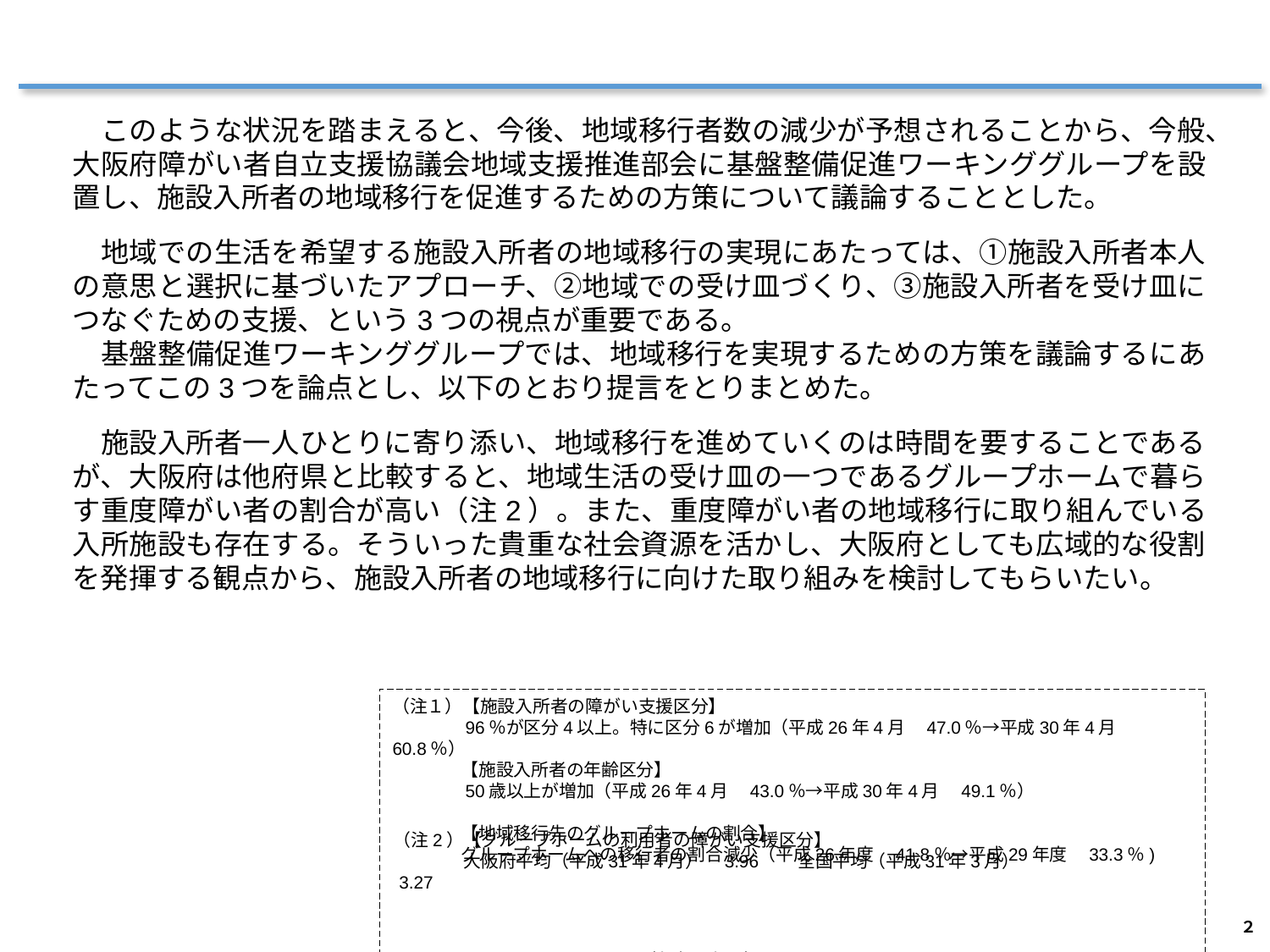

このような状況を踏まえると、今後、地域移行者数の減少が予想されることから、今般、大阪府障がい者自立支援協議会地域支援推進部会に基盤整備促進ワーキンググループを設置し、施設入所者の地域移行を促進するための方策について議論することとした。
　地域での生活を希望する施設入所者の地域移行の実現にあたっては、①施設入所者本人の意思と選択に基づいたアプローチ、②地域での受け皿づくり、③施設入所者を受け皿につなぐための支援、という3つの視点が重要である。
　基盤整備促進ワーキンググループでは、地域移行を実現するための方策を議論するにあたってこの3つを論点とし、以下のとおり提言をとりまとめた。
　施設入所者一人ひとりに寄り添い、地域移行を進めていくのは時間を要することであるが、大阪府は他府県と比較すると、地域生活の受け皿の一つであるグループホームで暮らす重度障がい者の割合が高い（注2）。また、重度障がい者の地域移行に取り組んでいる入所施設も存在する。そういった貴重な社会資源を活かし、大阪府としても広域的な役割を発揮する観点から、施設入所者の地域移行に向けた取り組みを検討してもらいたい。
（注１）【施設入所者の障がい支援区分】
　　　96％が区分4以上。特に区分6が増加（平成26年4月　47.0％→平成30年4月　60.8％）
　　　【施設入所者の年齢区分】
　　　50歳以上が増加（平成26年4月　43.0％→平成30年4月　49.1％）
　　　【地域移行先のグループホームの割合】
　　　グループホームへの移行者の割合減少（平成26年度　41.8％→平成29年度　33.3％)

　　　　　　　　　　　　　　　　　　　　　　　　　　　　　　　　　　　　　　　　　　　　　　　　　　　　　　　　　　（参考1参照）
（注2）【グループホームの利用者の障がい支援区分】
　　　　大阪府平均（平成31年4月）　3.96　　全国平均（平成31年3月）　3.27
２